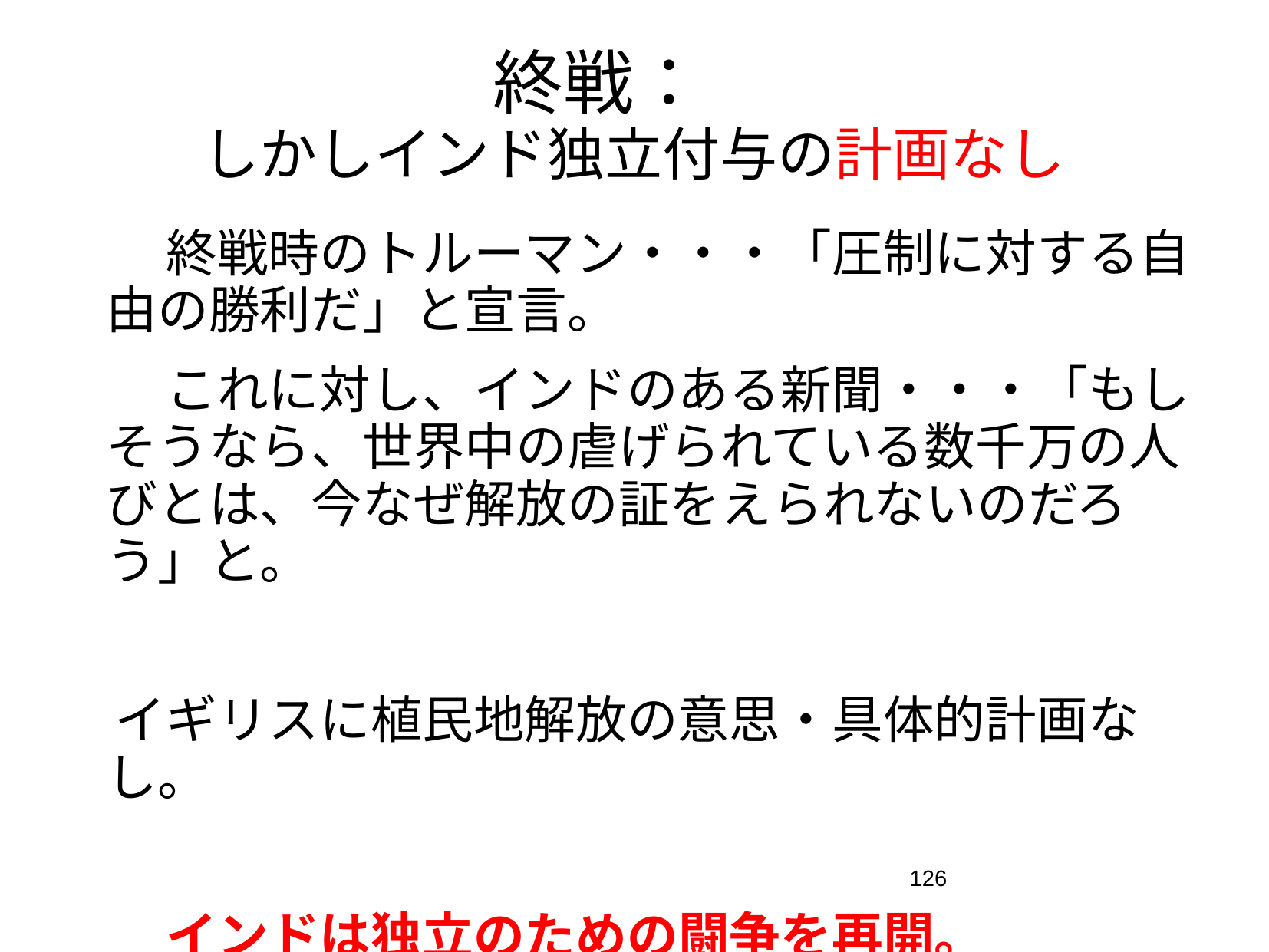

# 終戦：　 しかしインド独立付与の計画なし
　　終戦時のトルーマン・・・「圧制に対する自由の勝利だ」と宣言。
　　これに対し、インドのある新聞・・・「もしそうなら、世界中の虐げられている数千万の人びとは、今なぜ解放の証をえられないのだろう」と。

　イギリスに植民地解放の意思・具体的計画なし。

　　インドは独立のための闘争を再開。

126